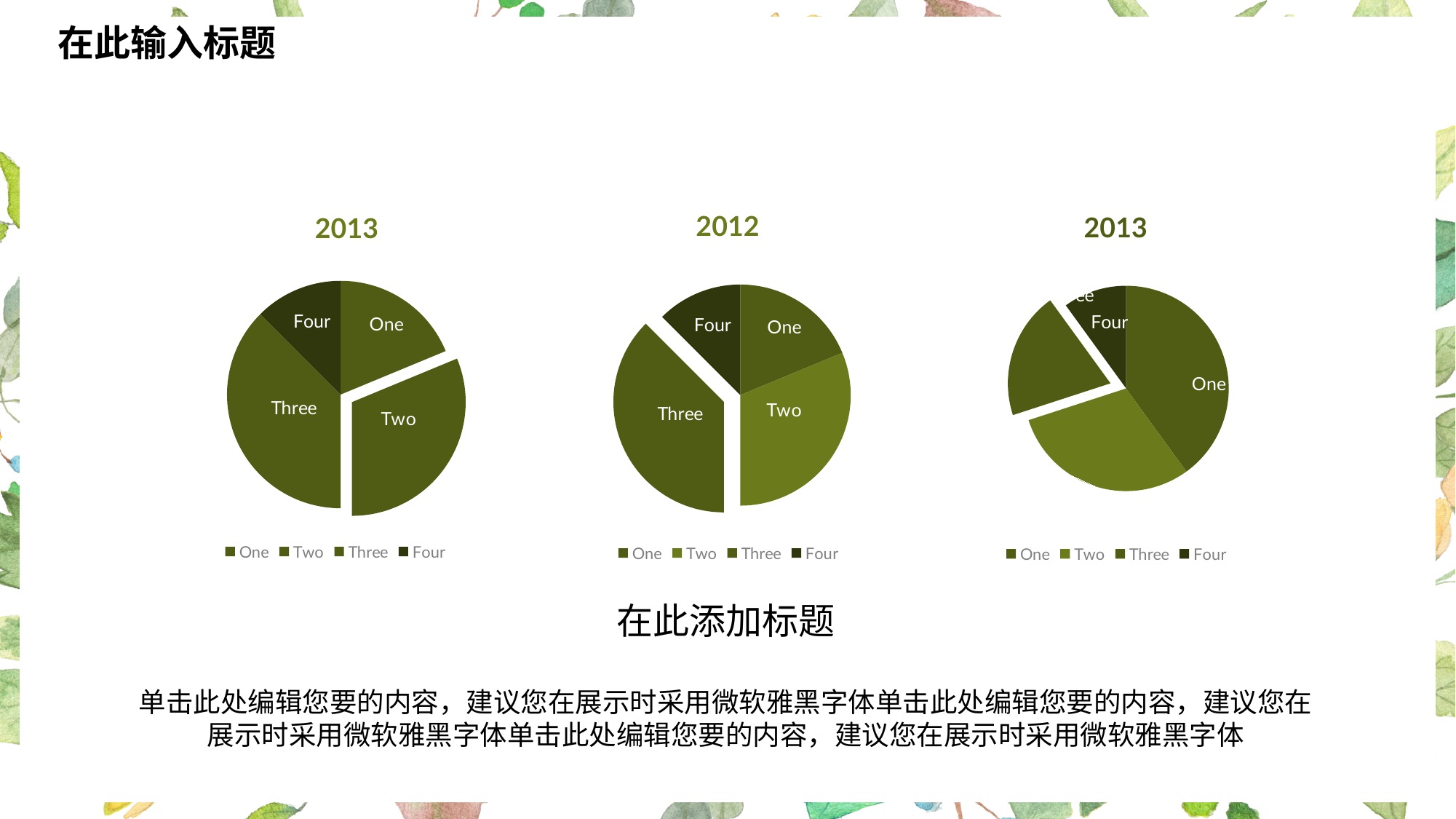

在此输入标题

### Chart: 2013

| Category | DATA |
|---|---|
| One | 3.0 |
| Two | 5.0 |
| Three | 6.0 |
| Four | 2.0 |

### Chart: 2012

| Category | DATA |
|---|---|
| One | 3.0 |
| Two | 5.0 |
| Three | 6.0 |
| Four | 2.0 |

### Chart: 2013

| Category | DATA |
|---|---|
| One | 4.0 |
| Two | 3.0 |
| Three | 2.0 |
| Four | 1.0 |
在此添加标题

单击此处编辑您要的内容，建议您在展示时采用微软雅黑字体单击此处编辑您要的内容，建议您在展示时采用微软雅黑字体单击此处编辑您要的内容，建议您在展示时采用微软雅黑字体

11